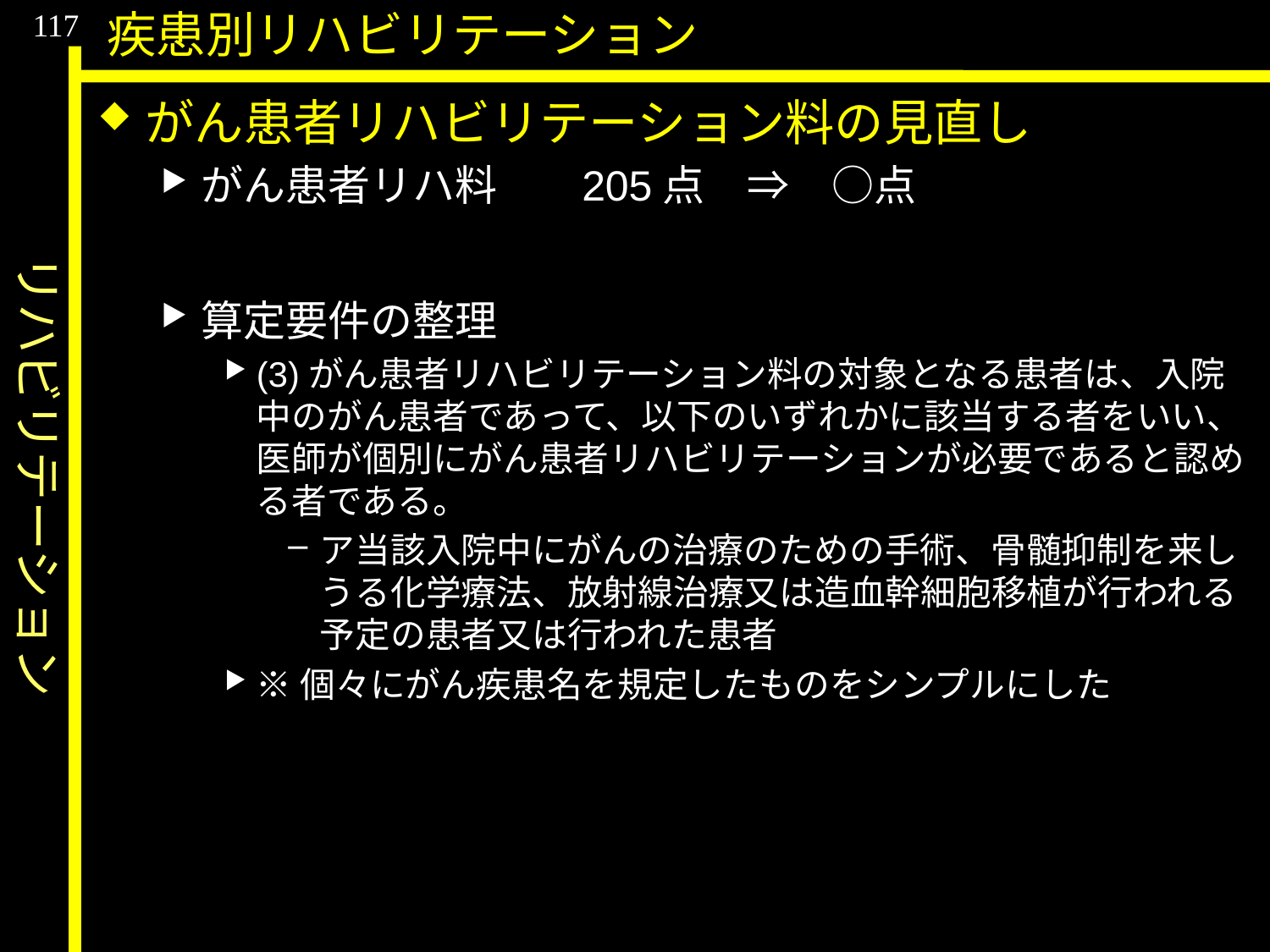

リハビリテーション
117
疾患別リハビリテーション

がん患者リハビリテーション料の見直し
がん患者リハ料	205点　⇒　○点

算定要件の整理
(3)がん患者リハビリテーション料の対象となる患者は、入院中のがん患者であって、以下のいずれかに該当する者をいい、医師が個別にがん患者リハビリテーションが必要であると認める者である。
ア当該入院中にがんの治療のための手術、骨髄抑制を来しうる化学療法、放射線治療又は造血幹細胞移植が行われる予定の患者又は行われた患者
※個々にがん疾患名を規定したものをシンプルにした